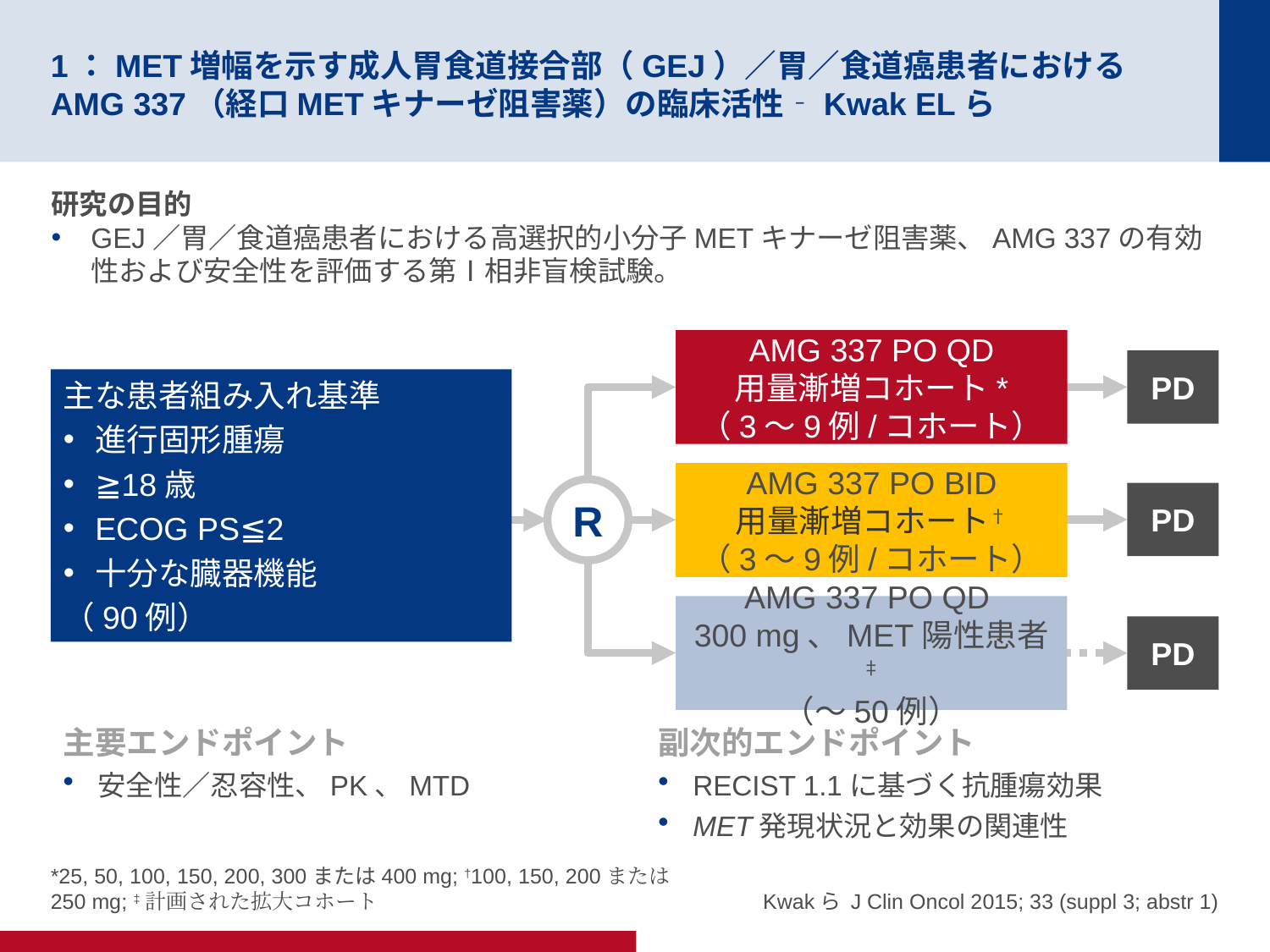

# 1：MET増幅を示す成人胃食道接合部（GEJ）／胃／食道癌患者におけるAMG 337（経口METキナーゼ阻害薬）の臨床活性‐Kwak ELら
研究の目的
GEJ／胃／食道癌患者における高選択的小分子METキナーゼ阻害薬、AMG 337の有効性および安全性を評価する第Ⅰ相非盲検試験。
AMG 337 PO QD
用量漸増コホート*
（3～9例/コホート）
PD
主な患者組み入れ基準
進行固形腫瘍
≧18歳
ECOG PS≦2
十分な臓器機能
（90例）
AMG 337 PO BID
用量漸増コホート†
（3～9例/コホート）
R
PD
AMG 337 PO QD
300 mg、MET陽性患者‡
（～50例）
PD
主要エンドポイント
安全性／忍容性、PK、MTD
副次的エンドポイント
RECIST 1.1に基づく抗腫瘍効果
MET発現状況と効果の関連性
*25, 50, 100, 150, 200, 300または400 mg; †100, 150, 200または250 mg; ‡計画された拡大コホート
Kwakら J Clin Oncol 2015; 33 (suppl 3; abstr 1)